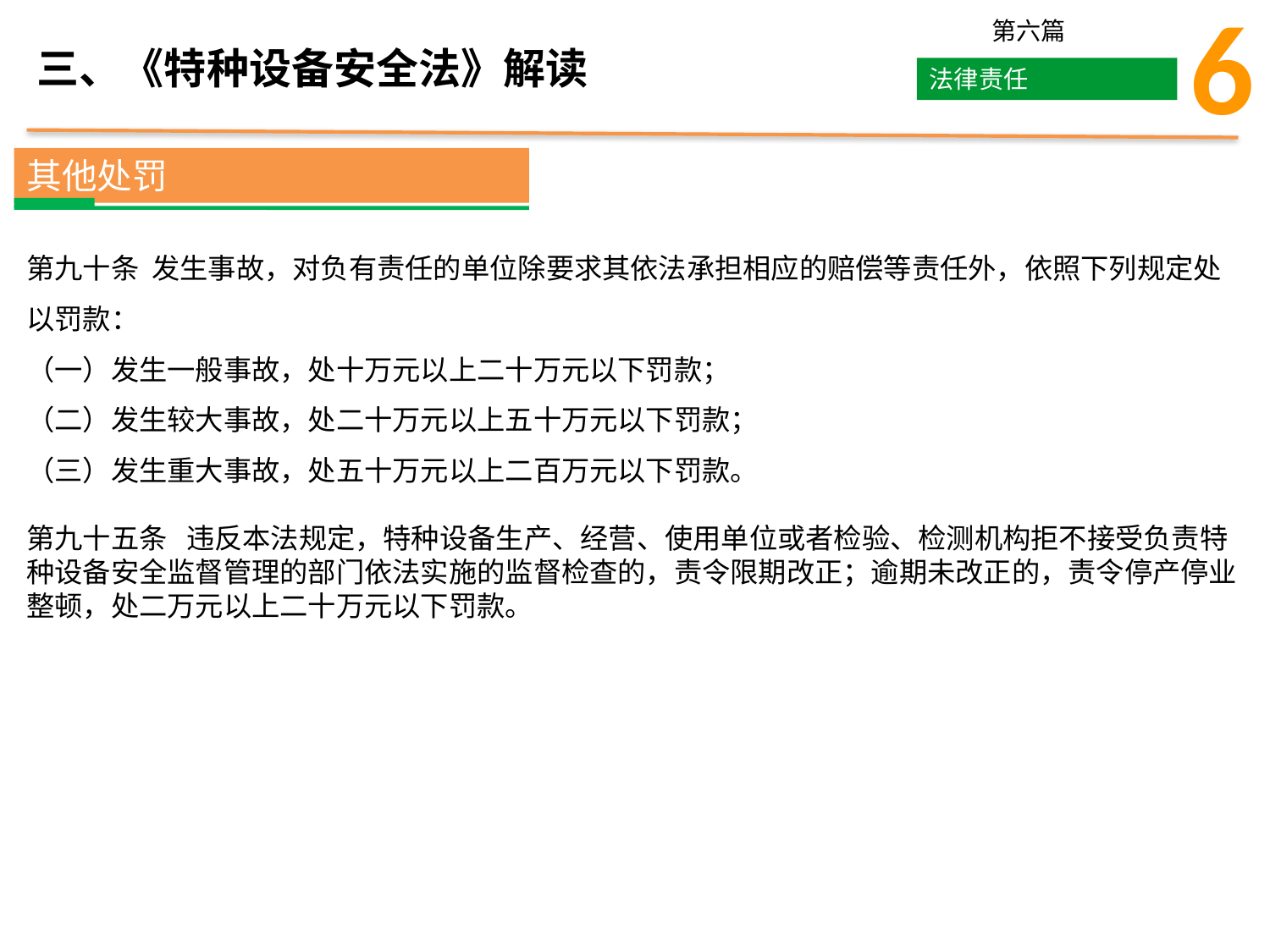

6
第六篇
法律责任
三、《特种设备安全法》解读
其他处罚

第九十条  发生事故，对负有责任的单位除要求其依法承担相应的赔偿等责任外，依照下列规定处以罚款：
（一）发生一般事故，处十万元以上二十万元以下罚款；
（二）发生较大事故，处二十万元以上五十万元以下罚款；
（三）发生重大事故，处五十万元以上二百万元以下罚款。

第九十五条   违反本法规定，特种设备生产、经营、使用单位或者检验、检测机构拒不接受负责特种设备安全监督管理的部门依法实施的监督检查的，责令限期改正；逾期未改正的，责令停产停业整顿，处二万元以上二十万元以下罚款。